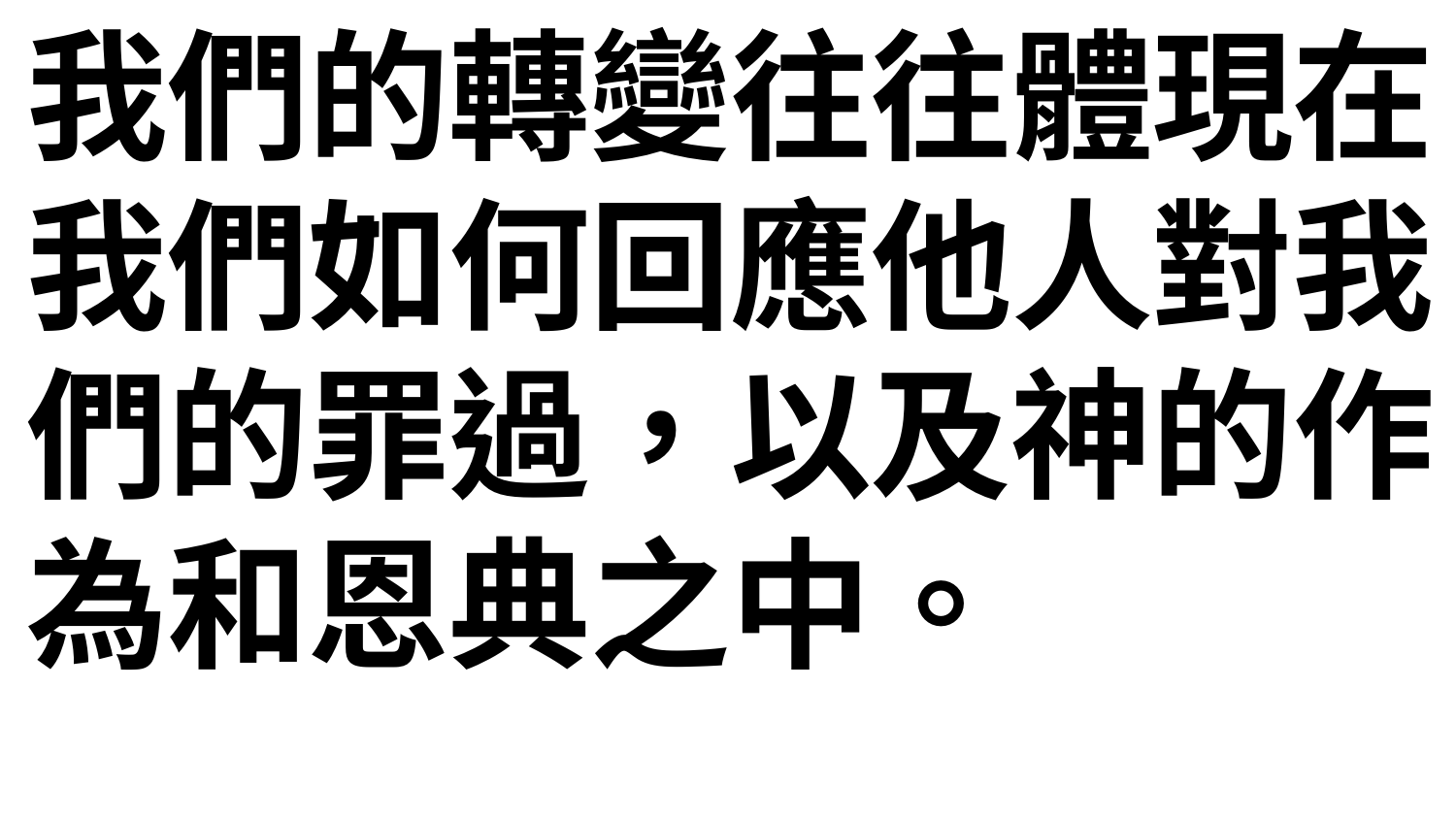

我們的轉變往往體現在我們如何回應他人對我們的罪過，以及神的作為和恩典之中。